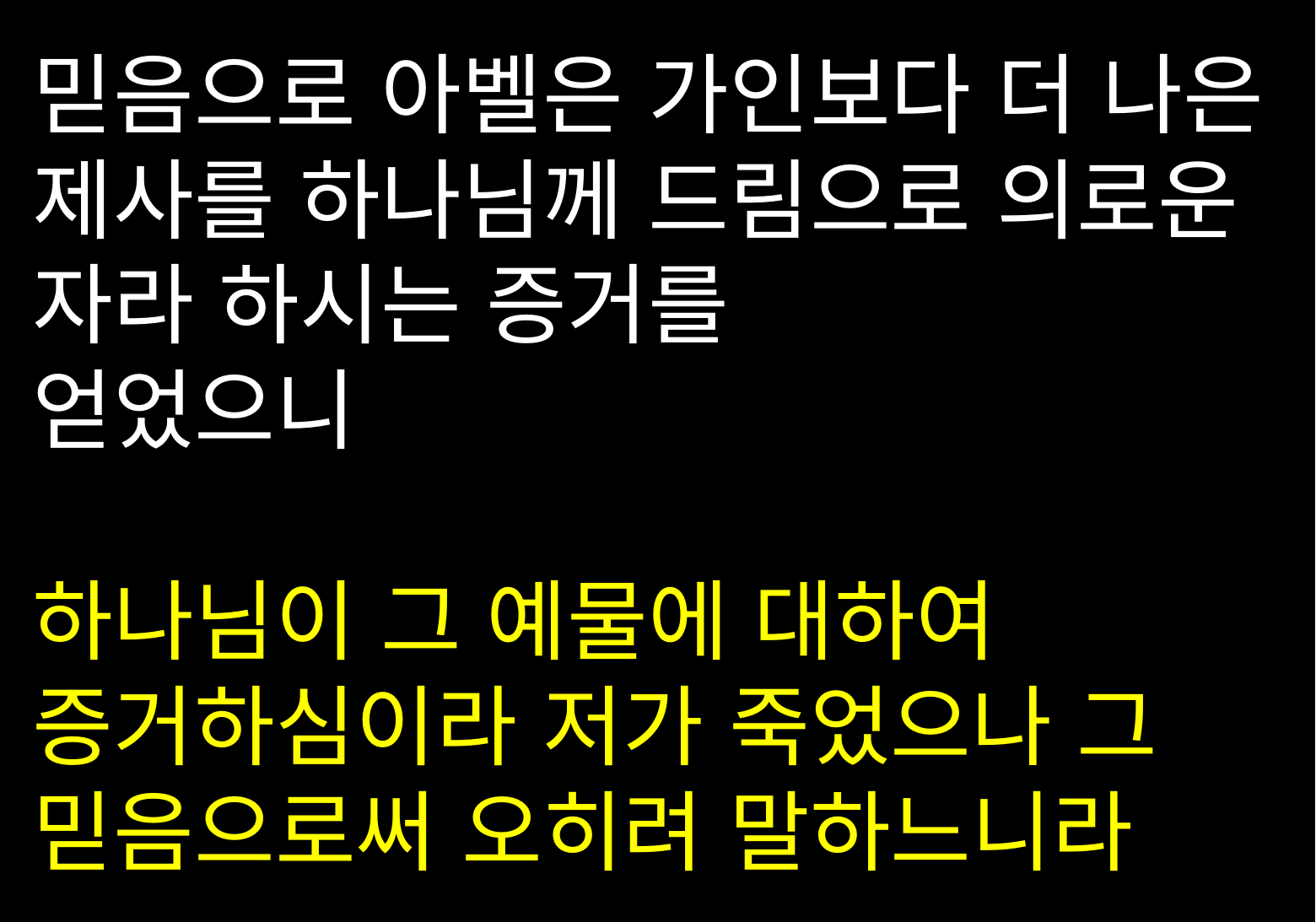

믿음으로 아벨은 가인보다 더 나은 제사를 하나님께 드림으로 의로운 자라 하시는 증거를
얻었으니

하나님이 그 예물에 대하여
증거하심이라 저가 죽었으나 그 믿음으로써 오히려 말하느니라